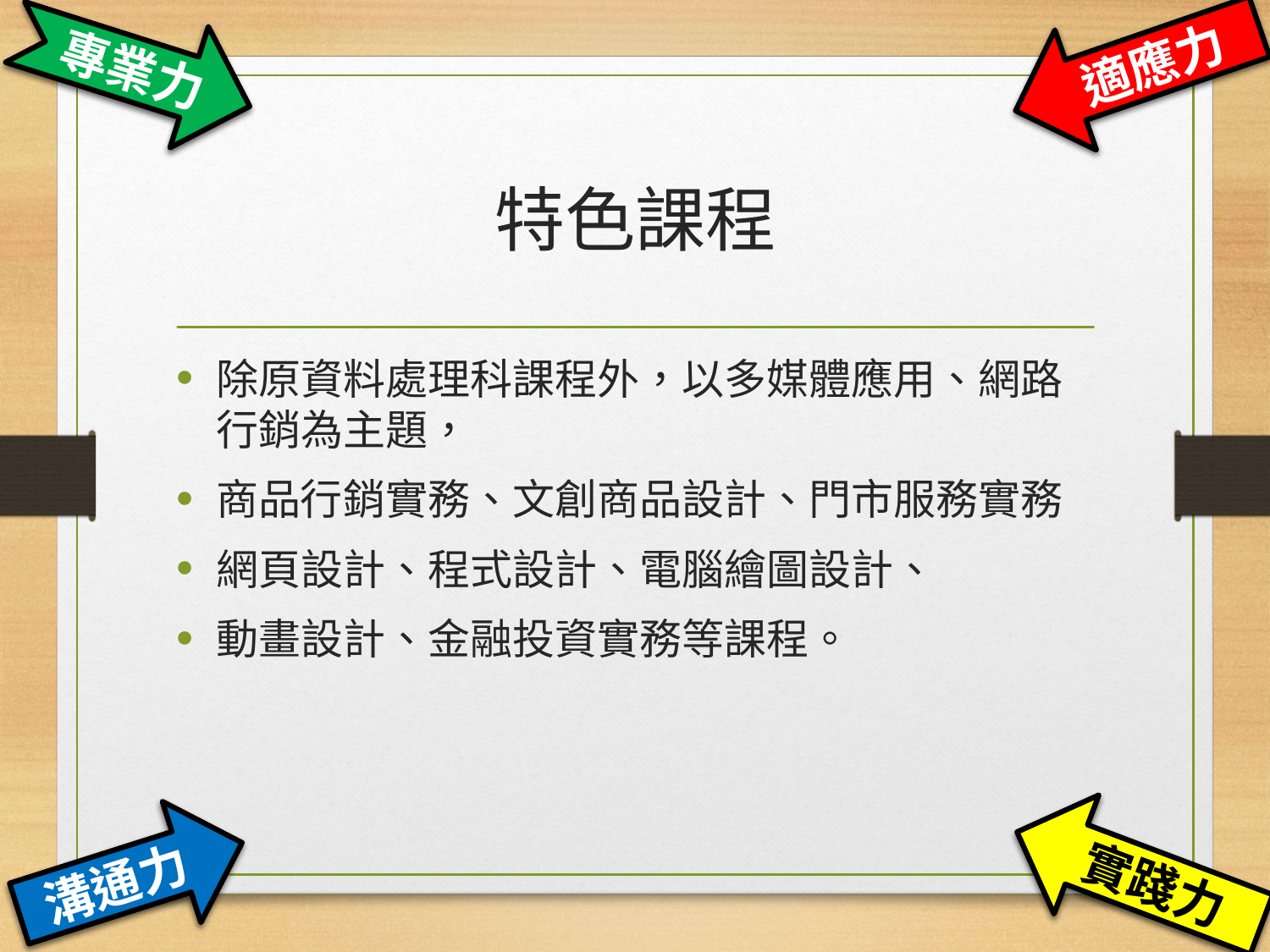

適應力
專業力
溝通力
實踐力
# 特色課程
除原資料處理科課程外，以多媒體應用、網路行銷為主題，
商品行銷實務、文創商品設計、門市服務實務
網頁設計、程式設計、電腦繪圖設計、
動畫設計、金融投資實務等課程。

23